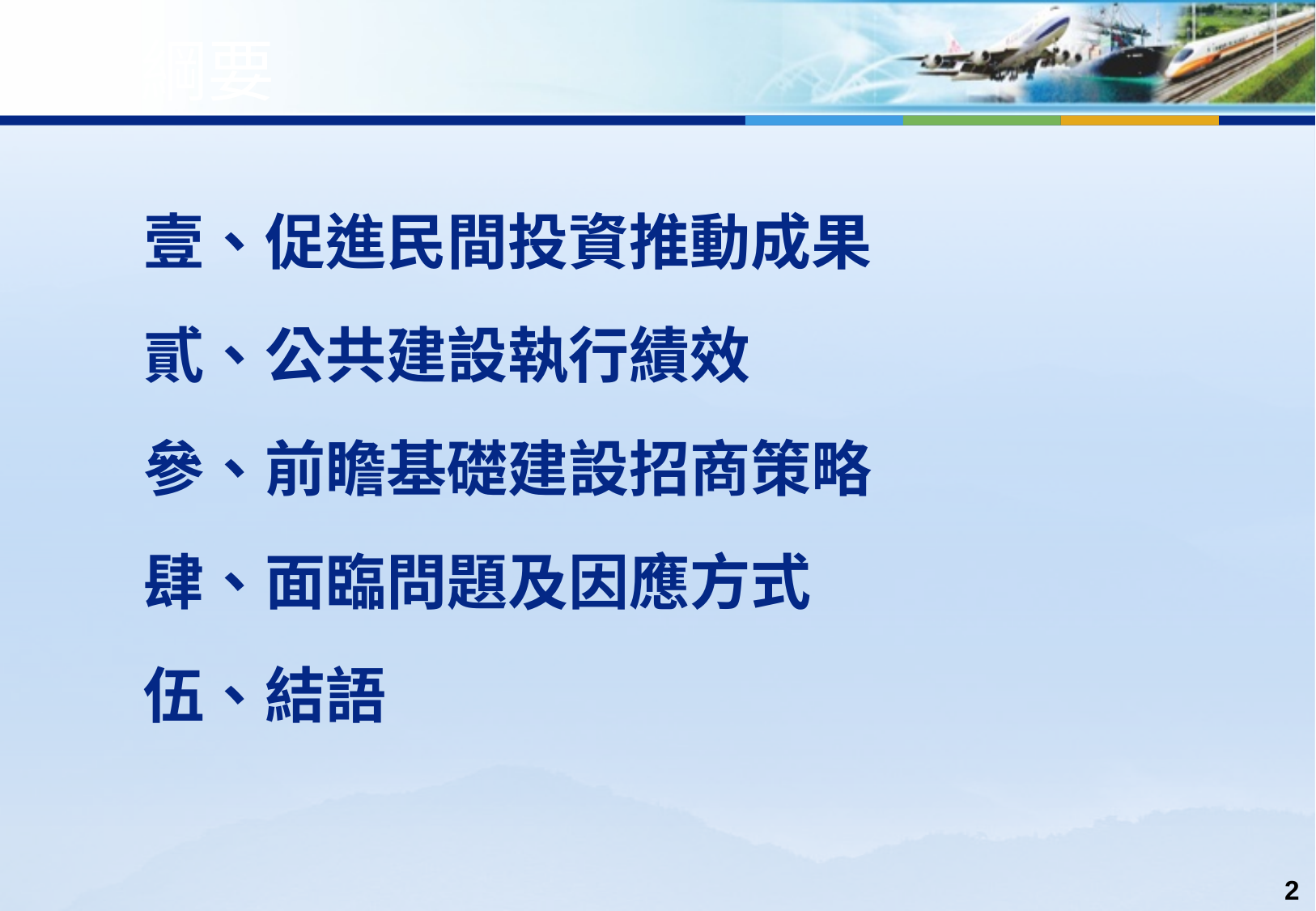

# 綱要
壹、促進民間投資推動成果
貳、公共建設執行績效
參、前瞻基礎建設招商策略
肆、面臨問題及因應方式
伍、結語
2